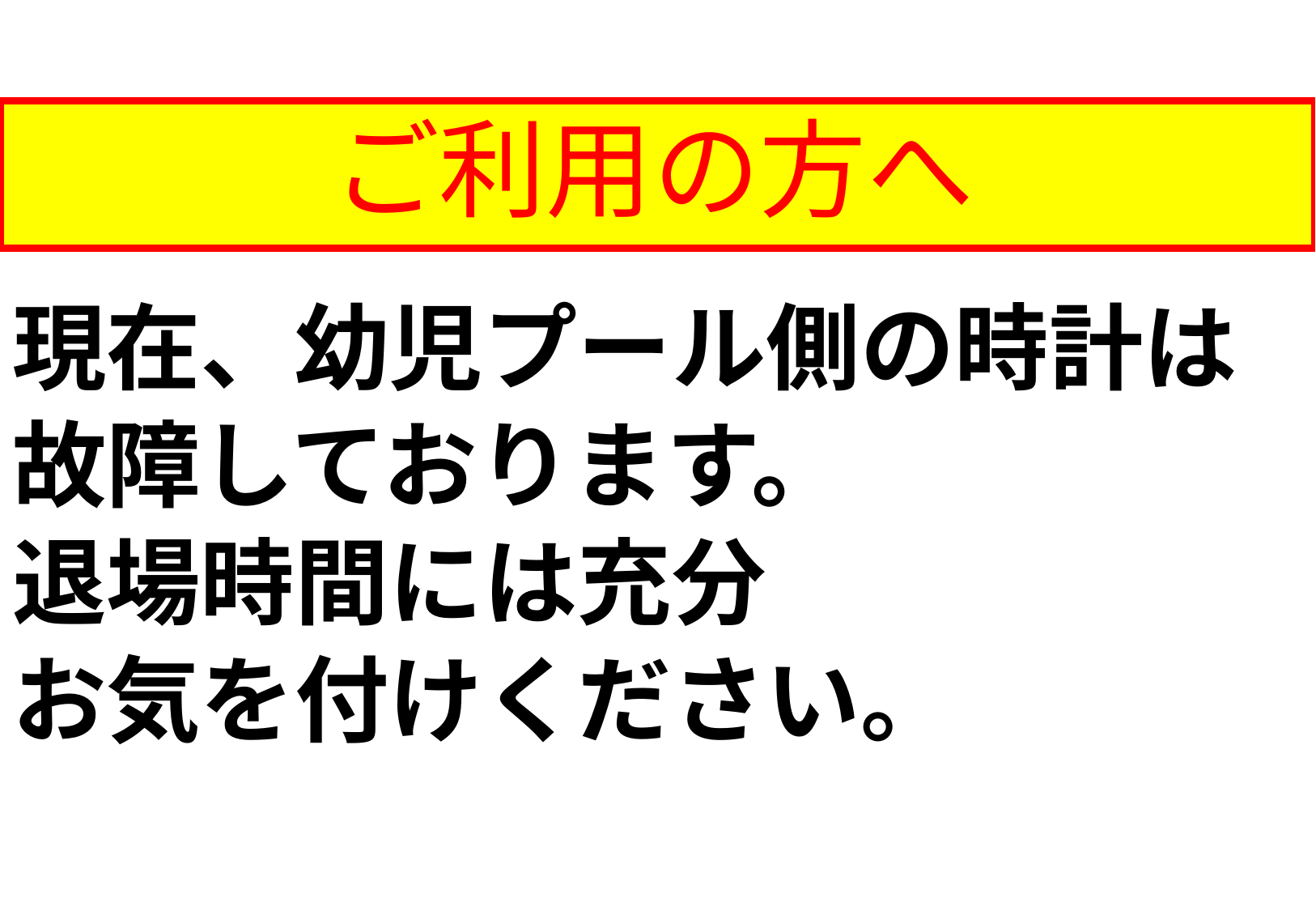

# ご利用の方へ
現在、幼児プール側の時計は
故障しております。
退場時間には充分
お気を付けください。